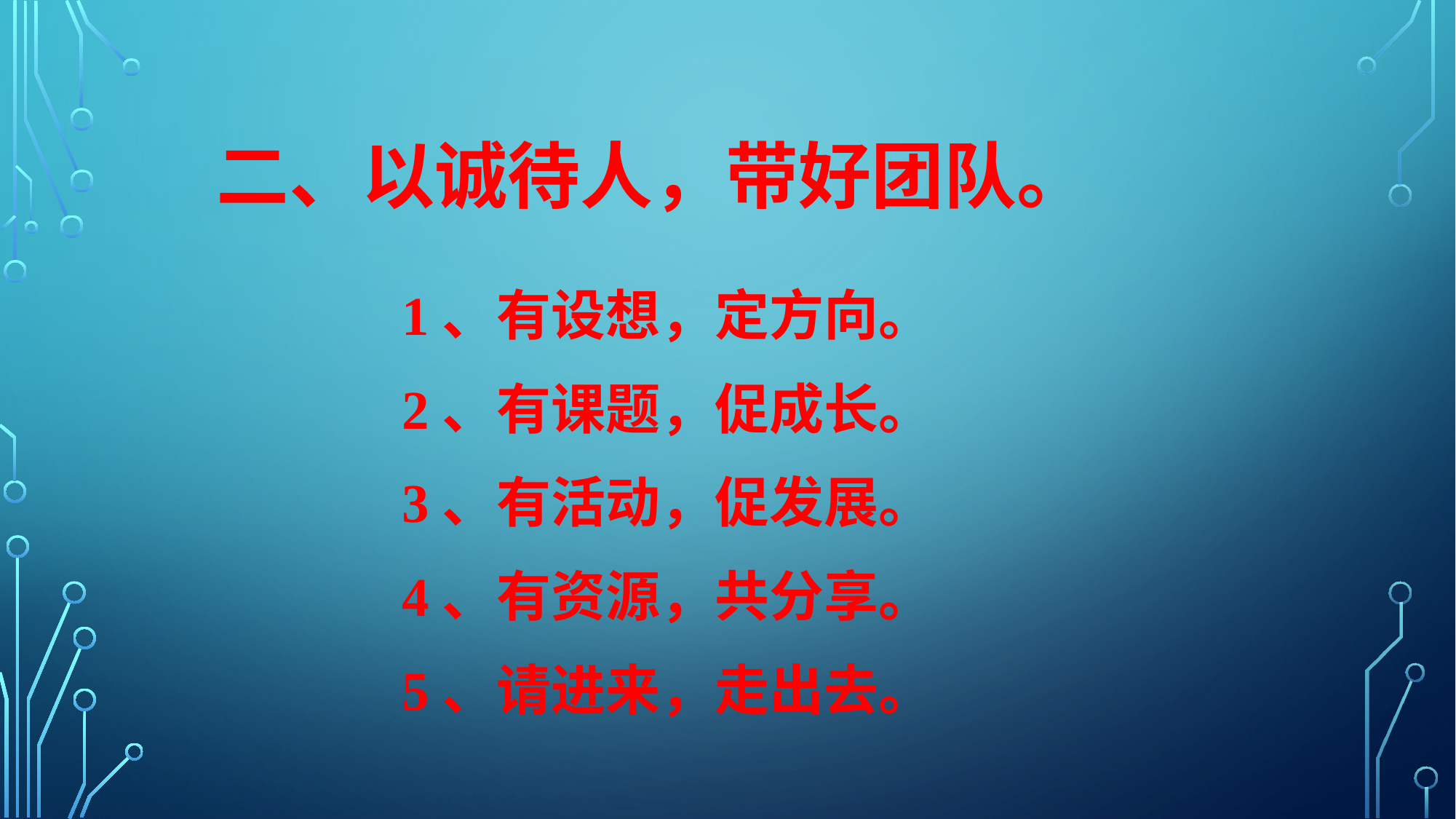

# 二、以诚待人，带好团队。
1、有设想，定方向。
2、有课题，促成长。
3、有活动，促发展。
4、有资源，共分享。
5、请进来，走出去。